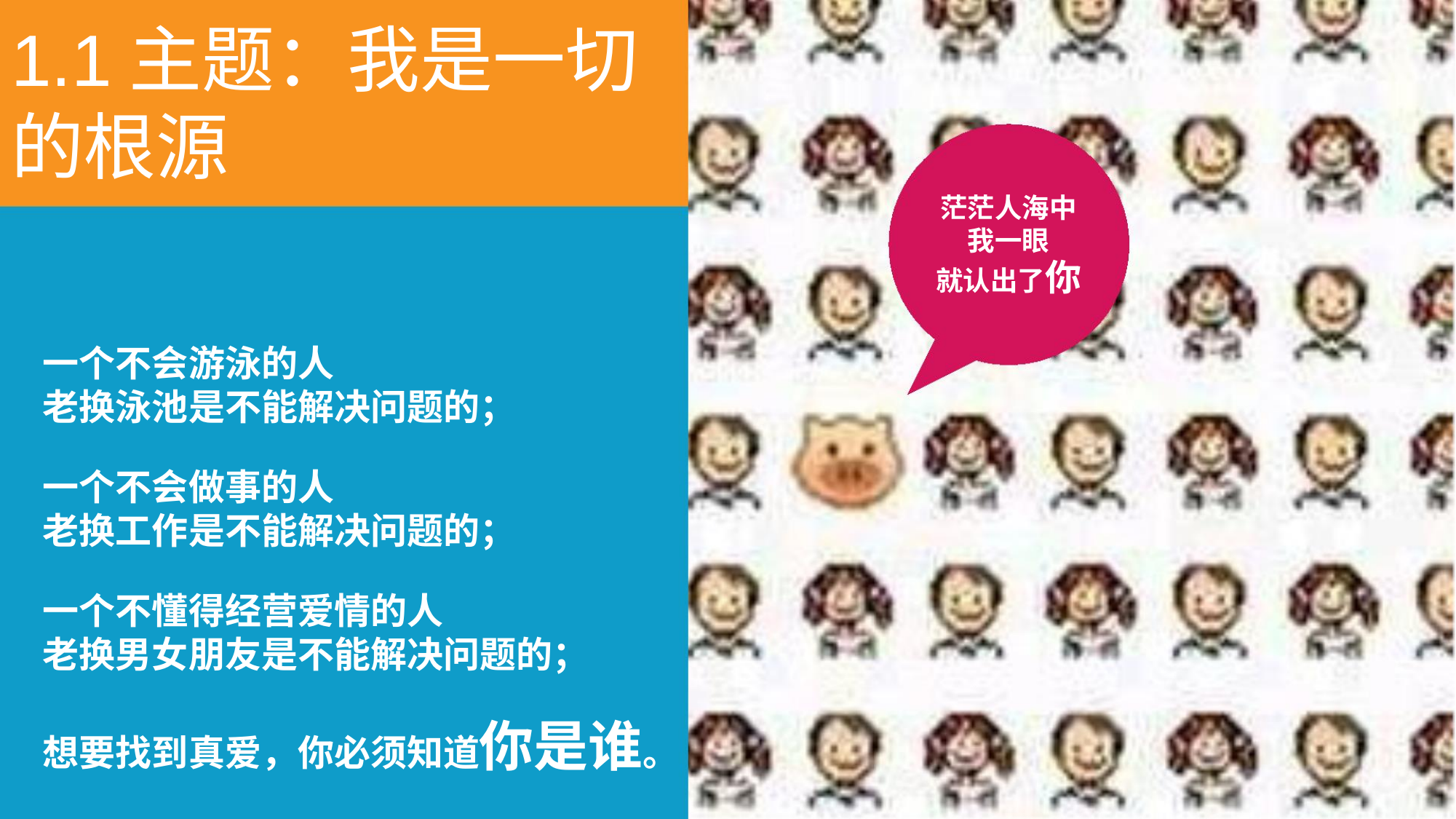

1.1主题：我是一切
的根源
茫茫人海中
我一眼
就认出了你
一个不会游泳的人
老换泳池是不能解决问题的；
一个不会做事的人
老换工作是不能解决问题的；
一个不懂得经营爱情的人
老换男女朋友是不能解决问题的；
想要找到真爱，你必须知道你是谁。